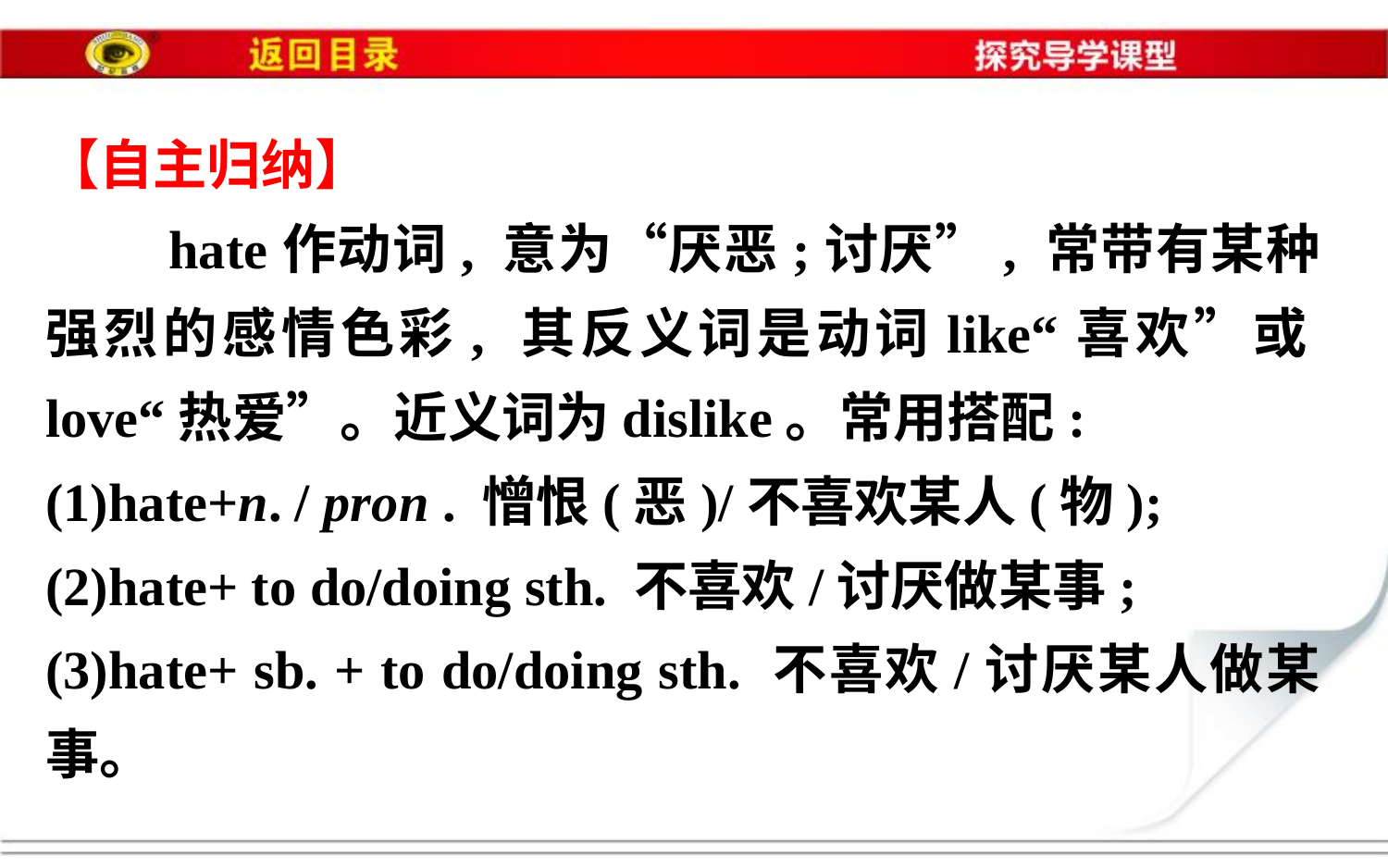

【自主归纳】
　　hate作动词, 意为“厌恶;讨厌”, 常带有某种强烈的感情色彩, 其反义词是动词like“喜欢”或love“热爱”。近义词为dislike。常用搭配:
(1)hate+n. / pron . 憎恨(恶)/不喜欢某人(物);
(2)hate+ to do/doing sth. 不喜欢/讨厌做某事;
(3)hate+ sb. + to do/doing sth. 不喜欢/讨厌某人做某事。